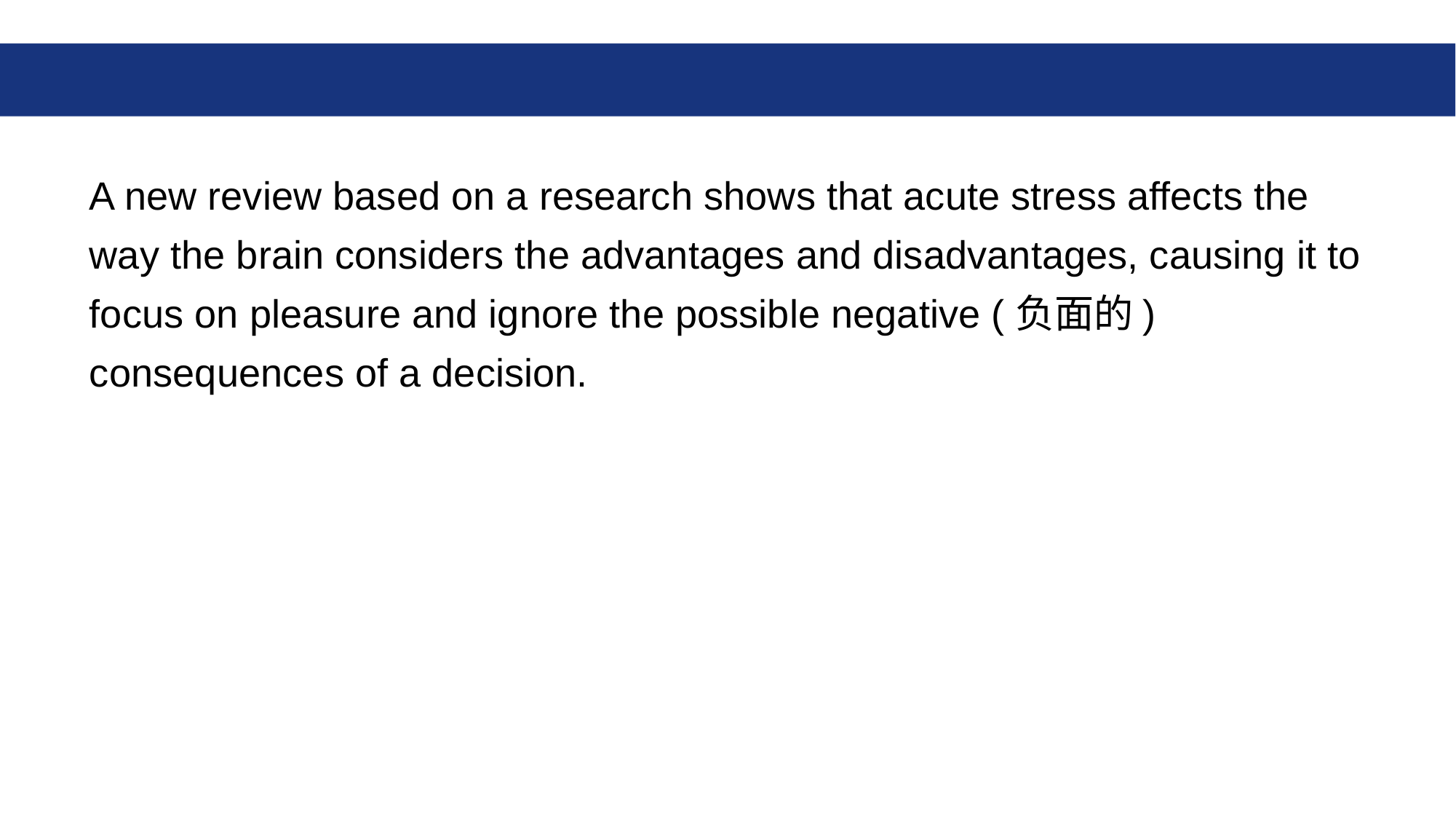

#
A new review based on a research shows that acute stress affects the way the brain considers the advantages and disadvantages, causing it to focus on pleasure and ignore the possible negative (负面的) consequences of a decision.